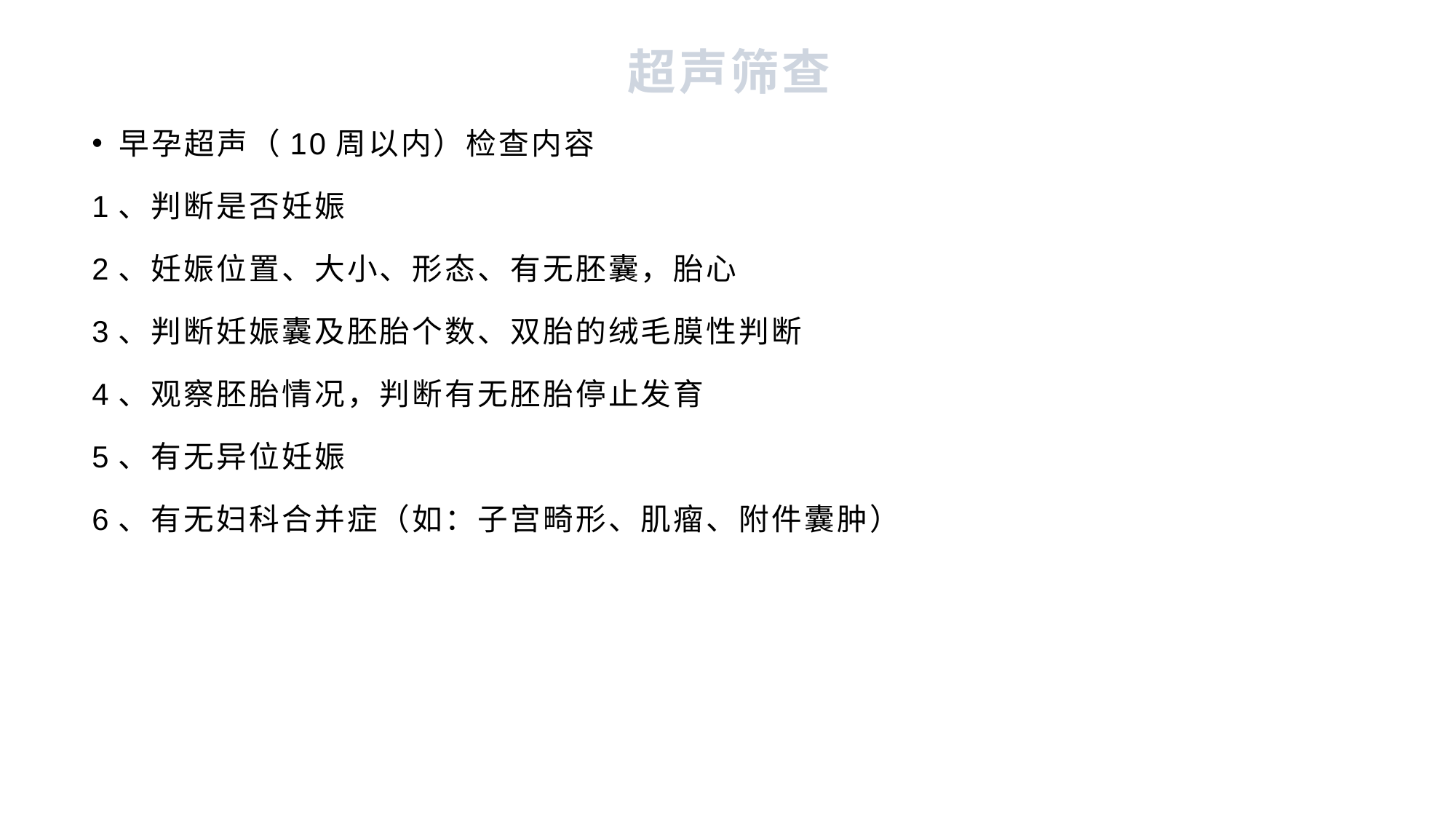

# 超声筛查
早孕超声（10周以内）检查内容
1、判断是否妊娠
2、妊娠位置、大小、形态、有无胚囊，胎心
3、判断妊娠囊及胚胎个数、双胎的绒毛膜性判断
4、观察胚胎情况，判断有无胚胎停止发育
5、有无异位妊娠
6、有无妇科合并症（如：子宫畸形、肌瘤、附件囊肿）